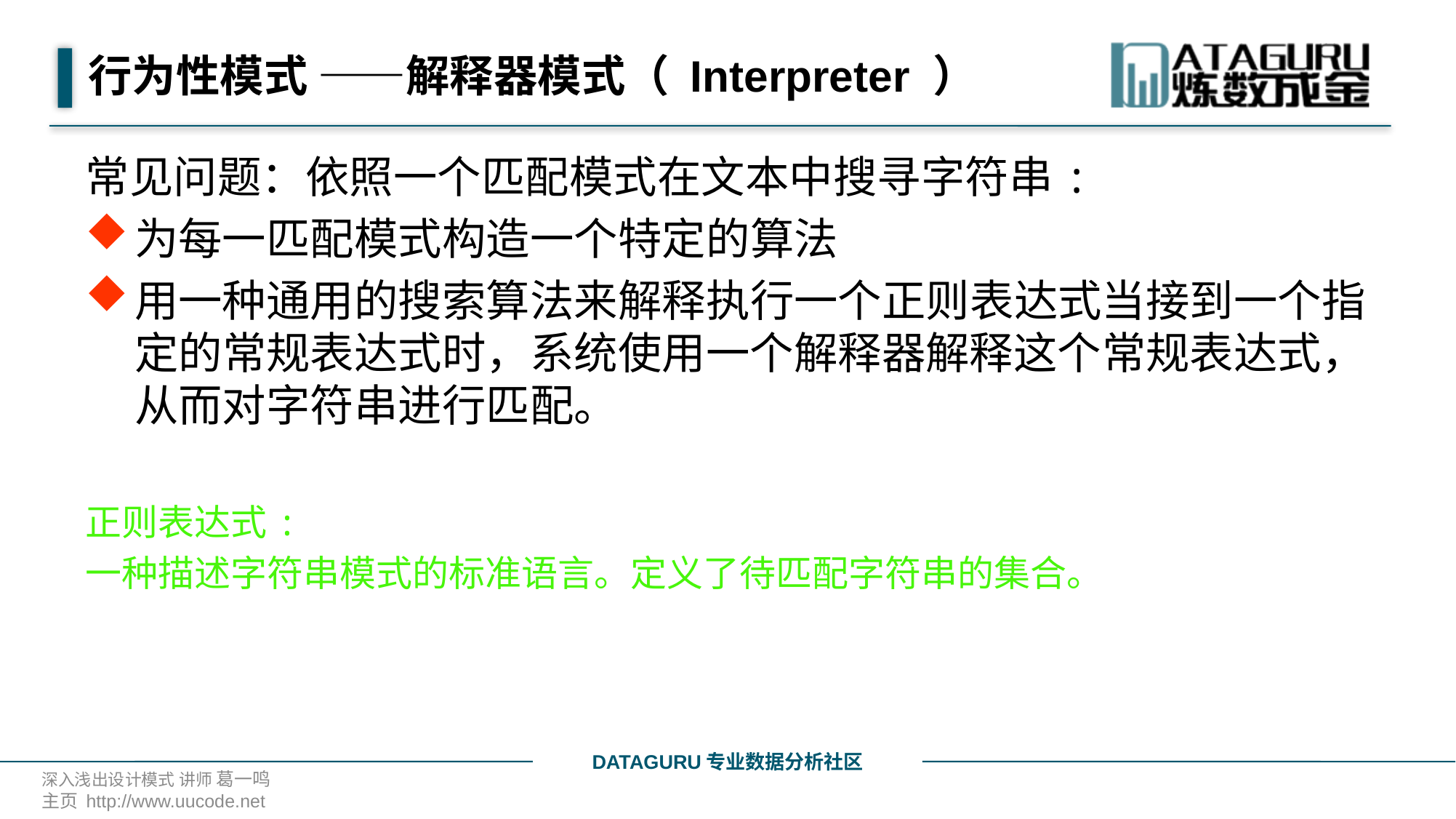

# 行为性模式 ——解释器模式（ Interpreter ）
常见问题：依照一个匹配模式在文本中搜寻字符串:
为每一匹配模式构造一个特定的算法
用一种通用的搜索算法来解释执行一个正则表达式当接到一个指定的常规表达式时，系统使用一个解释器解释这个常规表达式，从而对字符串进行匹配。

正则表达式:
一种描述字符串模式的标准语言。定义了待匹配字符串的集合。